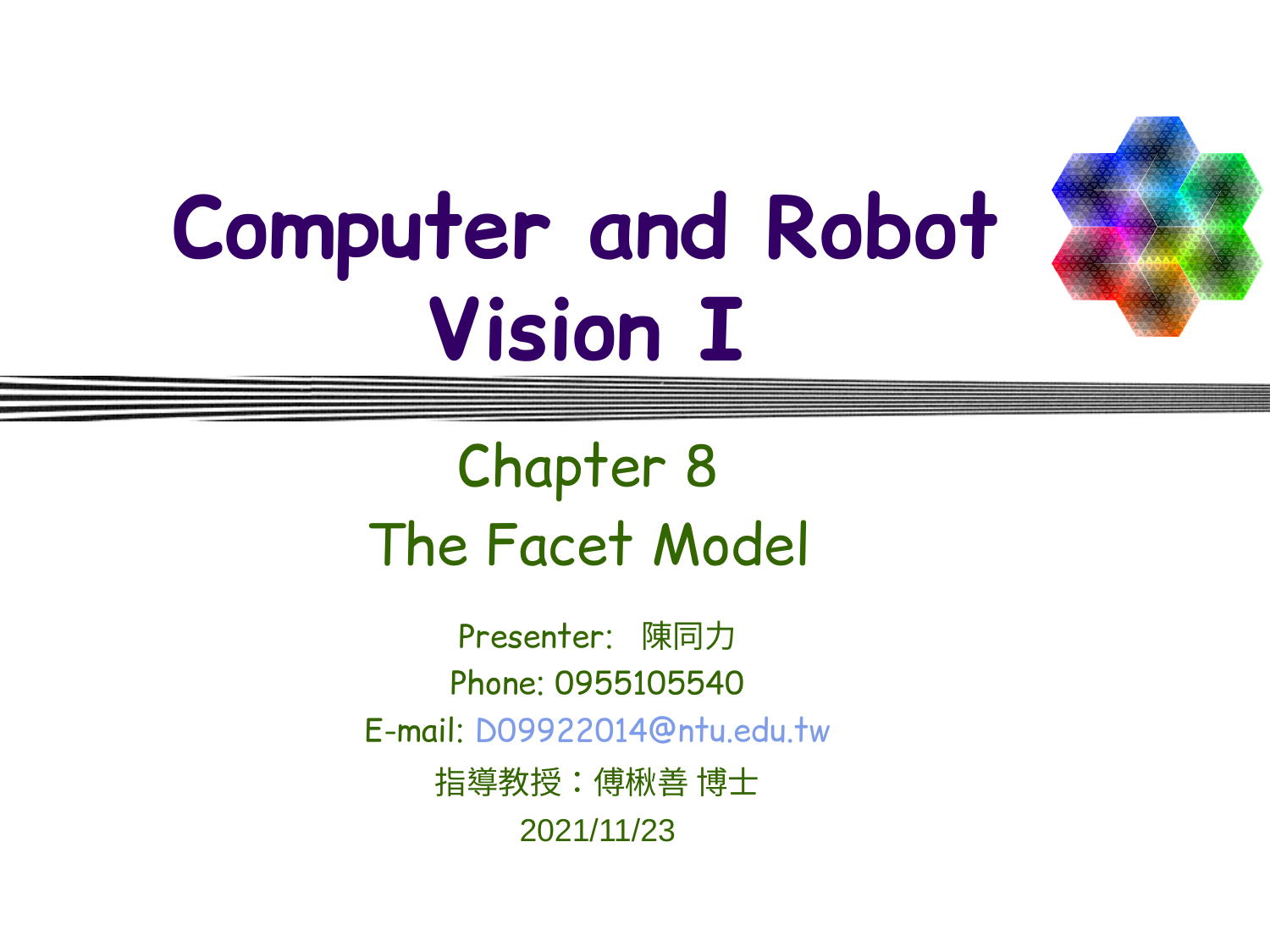

# Computer and Robot Vision I
Chapter 8
The Facet Model
Presenter:  陳同力
Phone: 0955105540
E-mail: D09922014@ntu.edu.tw
指導教授：傅楸善 博士
2021/11/23